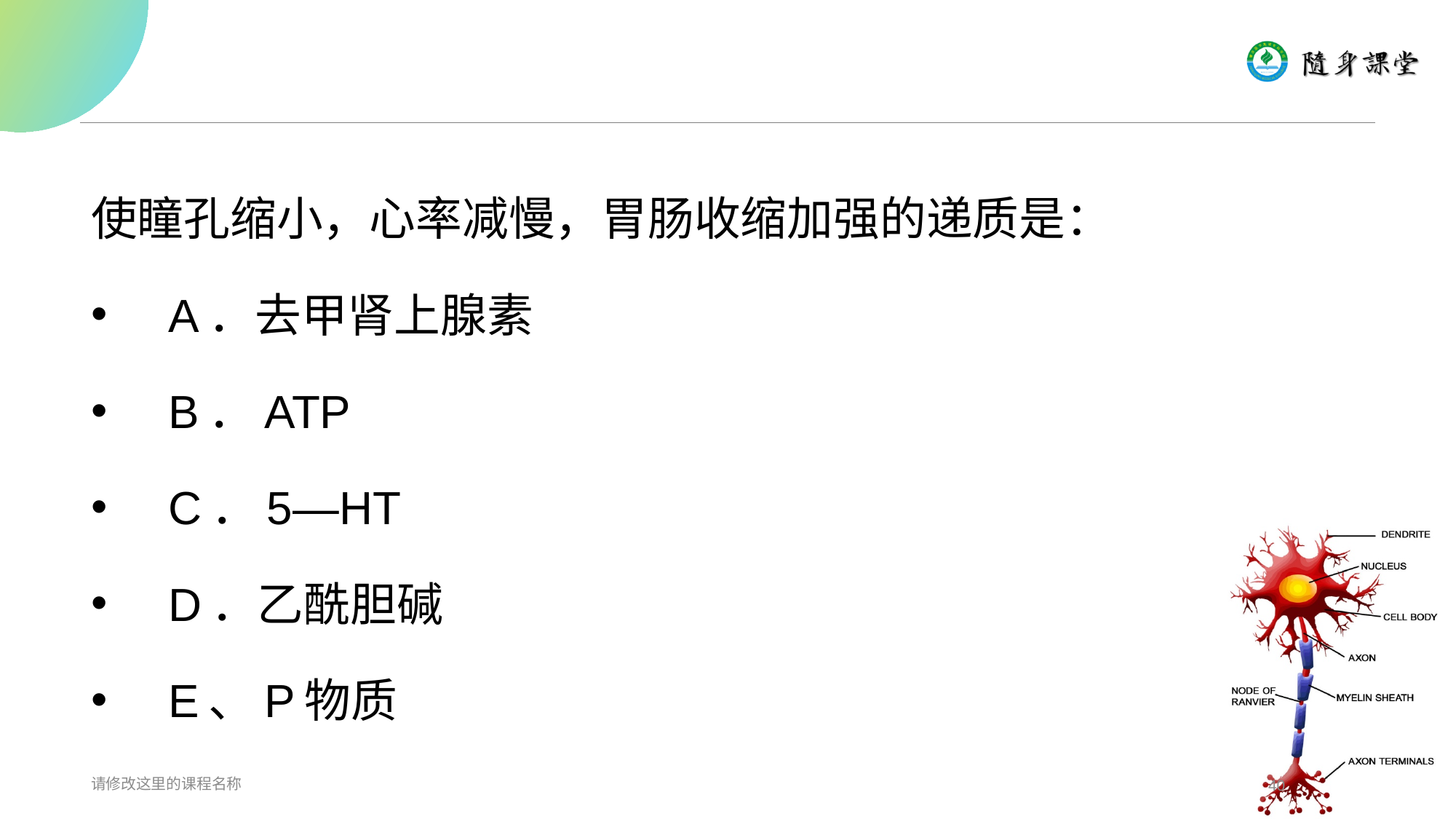

#
使瞳孔缩小，心率减慢，胃肠收缩加强的递质是：
    A．去甲肾上腺素
    B．ATP
    C．5—HT
    D．乙酰胆碱
    E、P物质
请修改这里的课程名称
40